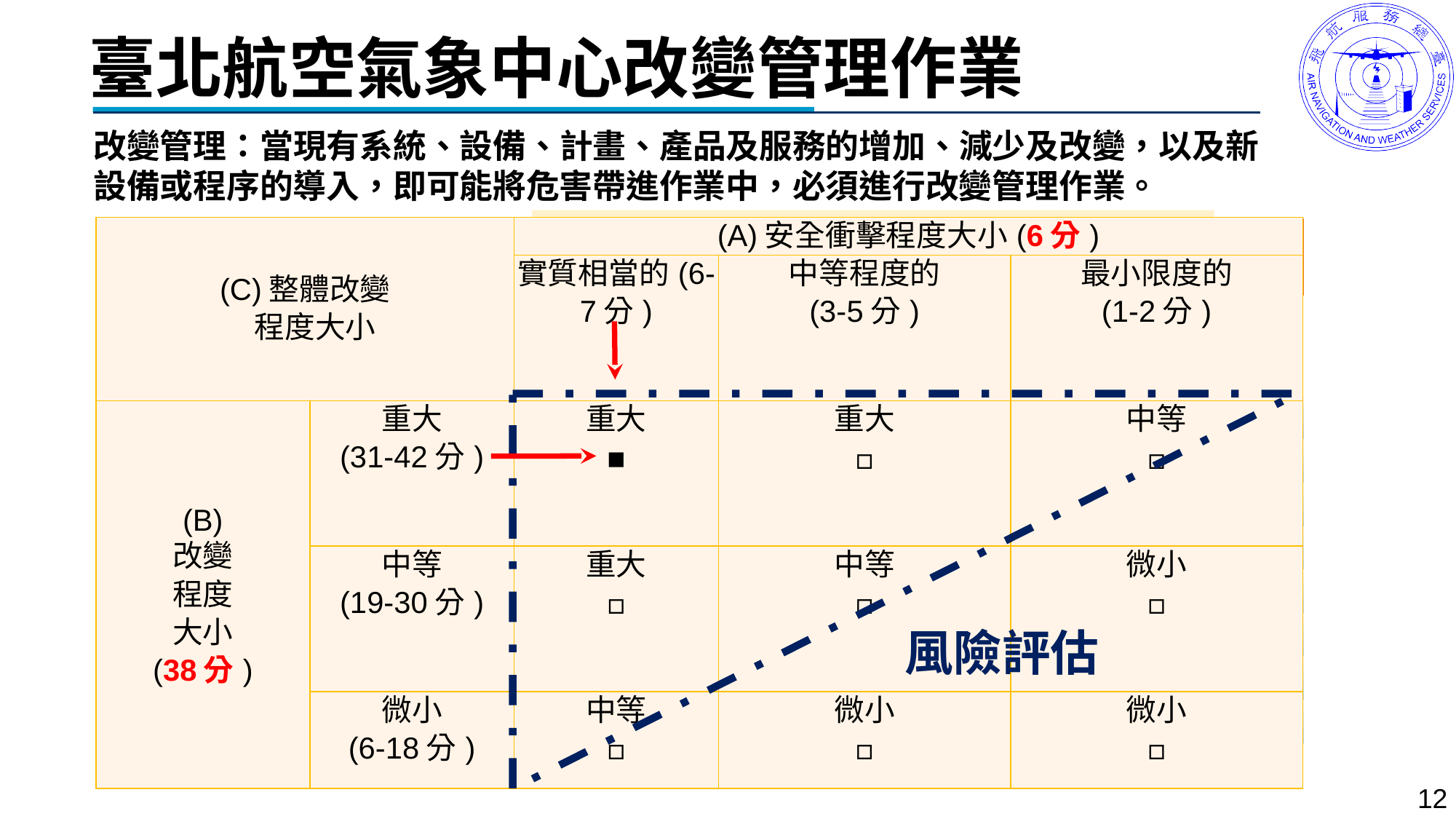

# 臺北航空氣象中心改變管理作業
改變管理：當現有系統、設備、計畫、產品及服務的增加、減少及改變，以及新設備或程序的導入，即可能將危害帶進作業中，必須進行改變管理作業。

氣象、管制、航空公司作業改變及訓練/天氣報文頻率增大等等/空軍機場服務
| (C)整體改變 程度大小 |  | (A)安全衝擊程度大小(6分) |  |  |
| --- | --- | --- | --- | --- |
|  |  | 實質相當的(6-7分) | 中等程度的 (3-5分) | 最小限度的 (1-2分) |
| (B) 改變 程度 大小 (38分) | 重大 (31-42分) | 重大 ■ | 重大 □ | 中等 □ |
|  | 中等 (19-30分) | 重大 □ | 中等 □ | 微小 □ |
|  | 微小 (6-18分) | 中等 □ | 微小 □ | 微小 □ |
| 改變管理評估項目 | 「當地機場天氣報告(MET REPORT/SPECIAL)」作業 (2011規劃2015實施) |
| --- | --- |
| (A)安全衝擊程度大小 | 1 | 2 | 3 | 4 | 5 | 6 | 7 |
| --- | --- | --- | --- | --- | --- | --- | --- |
|  | □ | □ | □ | □ | □ | ■ | □ |
6

保障飛行安全
ANNEX3建議
| (B)改變程度大小 | 1 | 2 | 3 | 4 | 5 | 6 | 7 |
| --- | --- | --- | --- | --- | --- | --- | --- |
| 改變之重要性 | □ | □ | □ | □ | ■ | □ | □ |
| 影響既有功能層面 | □ | □ | □ | □ | ■ | □ | □ |
| 影響多少系統 | □ | □ | □ | □ | □ | □ | ■ |
| 影響多少使用者 | □ | □ | □ | □ | □ | □ | ■ |
| 過渡期間複雜度 | □ | □ | □ | □ | □ | □ | ■ |
| 涉及訓練需求 | □ | □ | □ | □ | □ | □ | ■ |
| 小計 | 38 |  |  |  |  |  |  |
風險評估
12